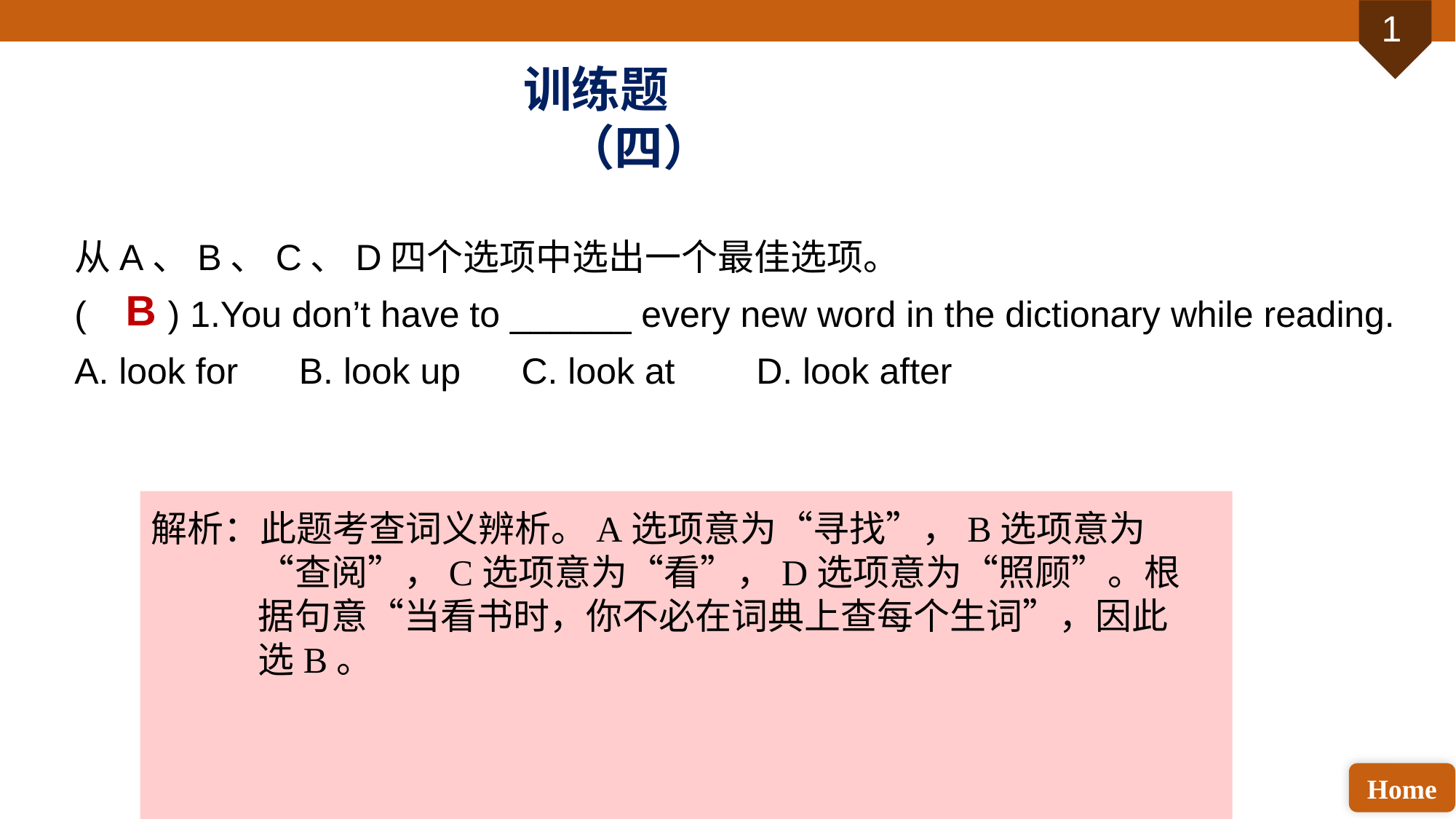

训练题（四）
从A、B、C、D四个选项中选出一个最佳选项。
(        ) 1.You don’t have to ______ every new word in the dictionary while reading.
A. look for      B. look up      C. look at        D. look after
B

解析：此题考查词义辨析。A选项意为“寻找”，B选项意为“查阅”，C选项意为“看”，D选项意为“照顾”。根据句意“当看书时，你不必在词典上查每个生词”，因此选B。